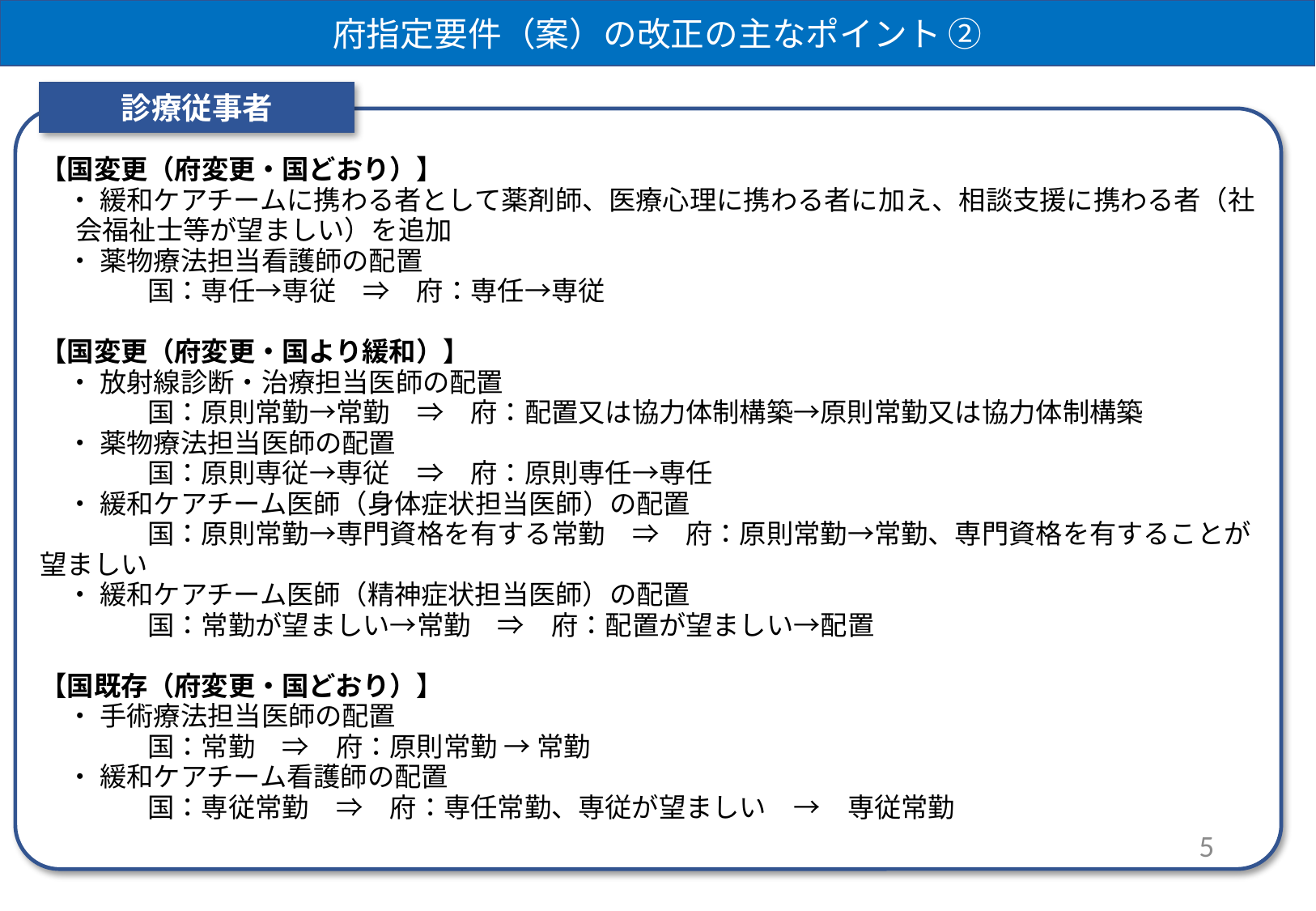

府指定要件（案）の改正の主なポイント ②
診療従事者
【国変更（府変更・国どおり）】
　・ 緩和ケアチームに携わる者として薬剤師、医療心理に携わる者に加え、相談支援に携わる者（社会福祉士等が望ましい）を追加
　・ 薬物療法担当看護師の配置
　　　　国：専任→専従　⇒　府：専任→専従

【国変更（府変更・国より緩和）】
　・ 放射線診断・治療担当医師の配置
　　　　国：原則常勤→常勤　⇒　府：配置又は協力体制構築→原則常勤又は協力体制構築
　・ 薬物療法担当医師の配置
　　　　国：原則専従→専従　⇒　府：原則専任→専任
　・ 緩和ケアチーム医師（身体症状担当医師）の配置
　　　　国：原則常勤→専門資格を有する常勤　⇒　府：原則常勤→常勤、専門資格を有することが望ましい
　・ 緩和ケアチーム医師（精神症状担当医師）の配置
　　　　国：常勤が望ましい→常勤　⇒　府：配置が望ましい→配置

【国既存（府変更・国どおり）】
　・ 手術療法担当医師の配置
　　　　国：常勤　⇒　府：原則常勤 → 常勤
　・ 緩和ケアチーム看護師の配置
　　　　国：専従常勤　⇒　府：専任常勤、専従が望ましい　→　専従常勤
5